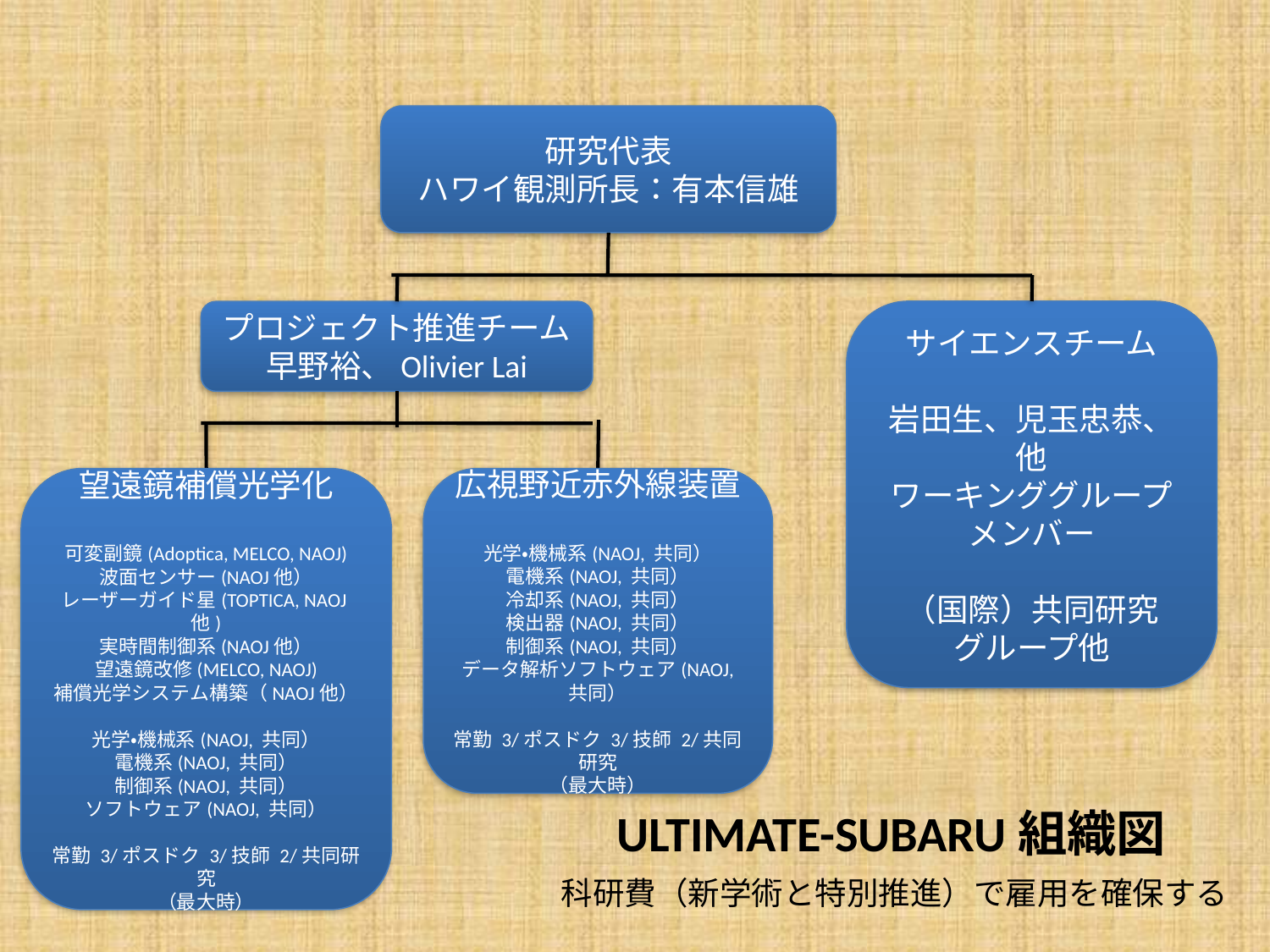

研究代表
ハワイ観測所長：有本信雄
サイエンスチーム

岩田生、児玉忠恭、他
ワーキンググループ
メンバー

（国際）共同研究
グループ他
プロジェクト推進チーム
早野裕、Olivier Lai
望遠鏡補償光学化

可変副鏡(Adoptica, MELCO, NAOJ)
波面センサー(NAOJ他）
レーザーガイド星(TOPTICA, NAOJ他)
実時間制御系(NAOJ他）
望遠鏡改修(MELCO, NAOJ)
補償光学システム構築（NAOJ他）

光学・機械系(NAOJ, 共同）
電機系(NAOJ, 共同）
制御系(NAOJ, 共同）
ソフトウェア(NAOJ, 共同）

常勤 3/ポスドク 3/技師 2/共同研究
（最大時）
広視野近赤外線装置

光学・機械系(NAOJ, 共同）
電機系(NAOJ, 共同）
冷却系(NAOJ, 共同）
検出器(NAOJ, 共同）
制御系(NAOJ, 共同）
データ解析ソフトウェア(NAOJ, 共同）

常勤 3/ポスドク 3/技師 2/共同研究
（最大時）
ULTIMATE-SUBARU組織図
科研費（新学術と特別推進）で雇用を確保する